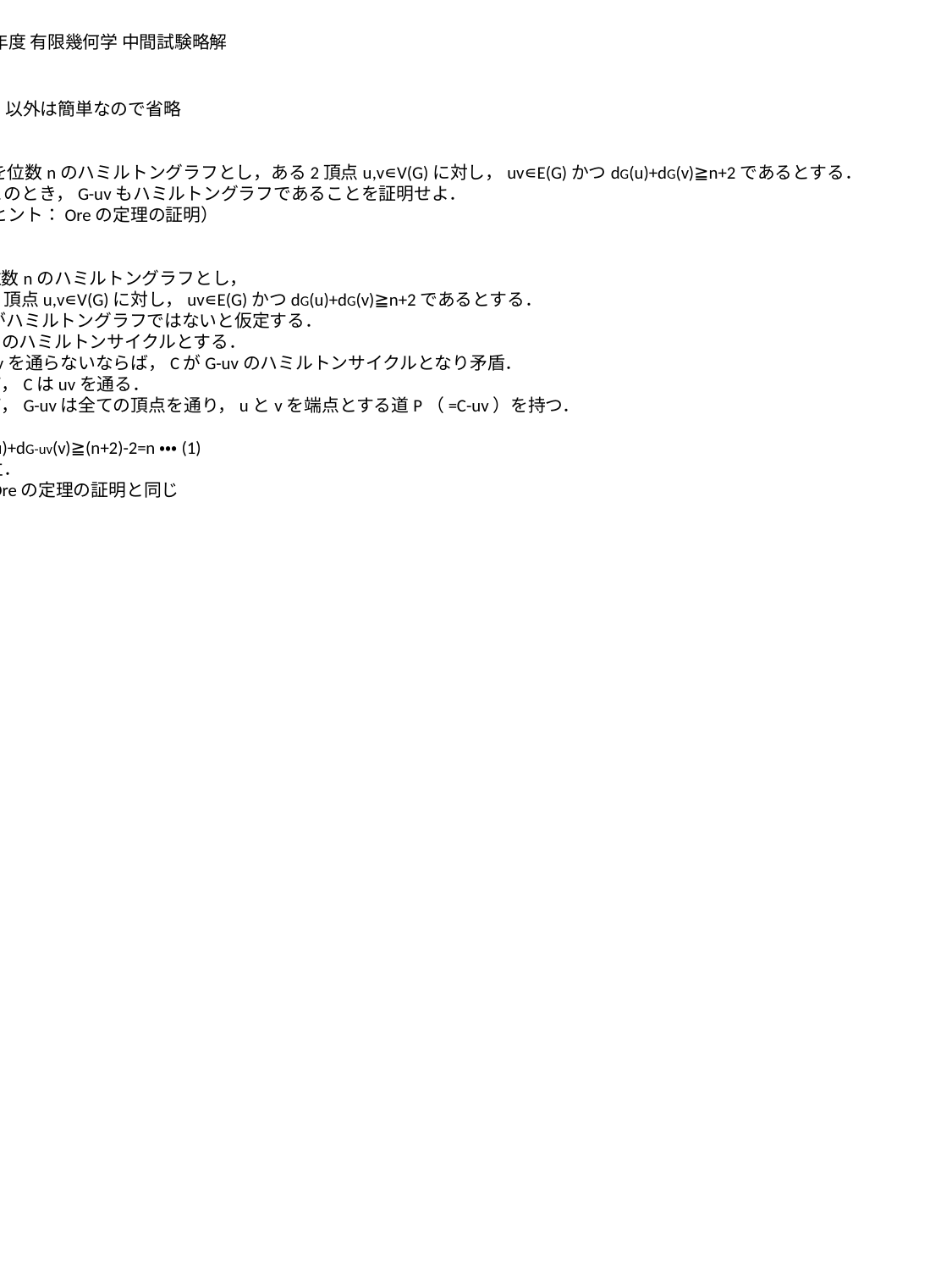

2016年度 有限幾何学 中間試験略解

問2(2)以外は簡単なので省略

問2
(2) Gを位数nのハミルトングラフとし，ある2頂点u,v∊V(G)に対し，uv∊E(G)かつdG(u)+dG(v)≧n+2であるとする．
　　このとき，G-uvもハミルトングラフであることを証明せよ．
　 （ヒント：Oreの定理の証明）

略証：
Gを位数nのハミルトングラフとし，
ある2頂点u,v∊V(G)に対し，uv∊E(G)かつdG(u)+dG(v)≧n+2であるとする．
G-uvがハミルトングラフではないと仮定する．
CをGのハミルトンサイクルとする．
Cがuvを通らないならば，CがG-uvのハミルトンサイクルとなり矛盾．
よって，Cはuvを通る．
よって，G-uvは全ての頂点を通り，uとvを端点とする道P（=C-uv）を持つ．
また，
dG-uv(u)+dG-uv(v)≧(n+2)-2=n・・・(1)
が成立．
以下Oreの定理の証明と同じ